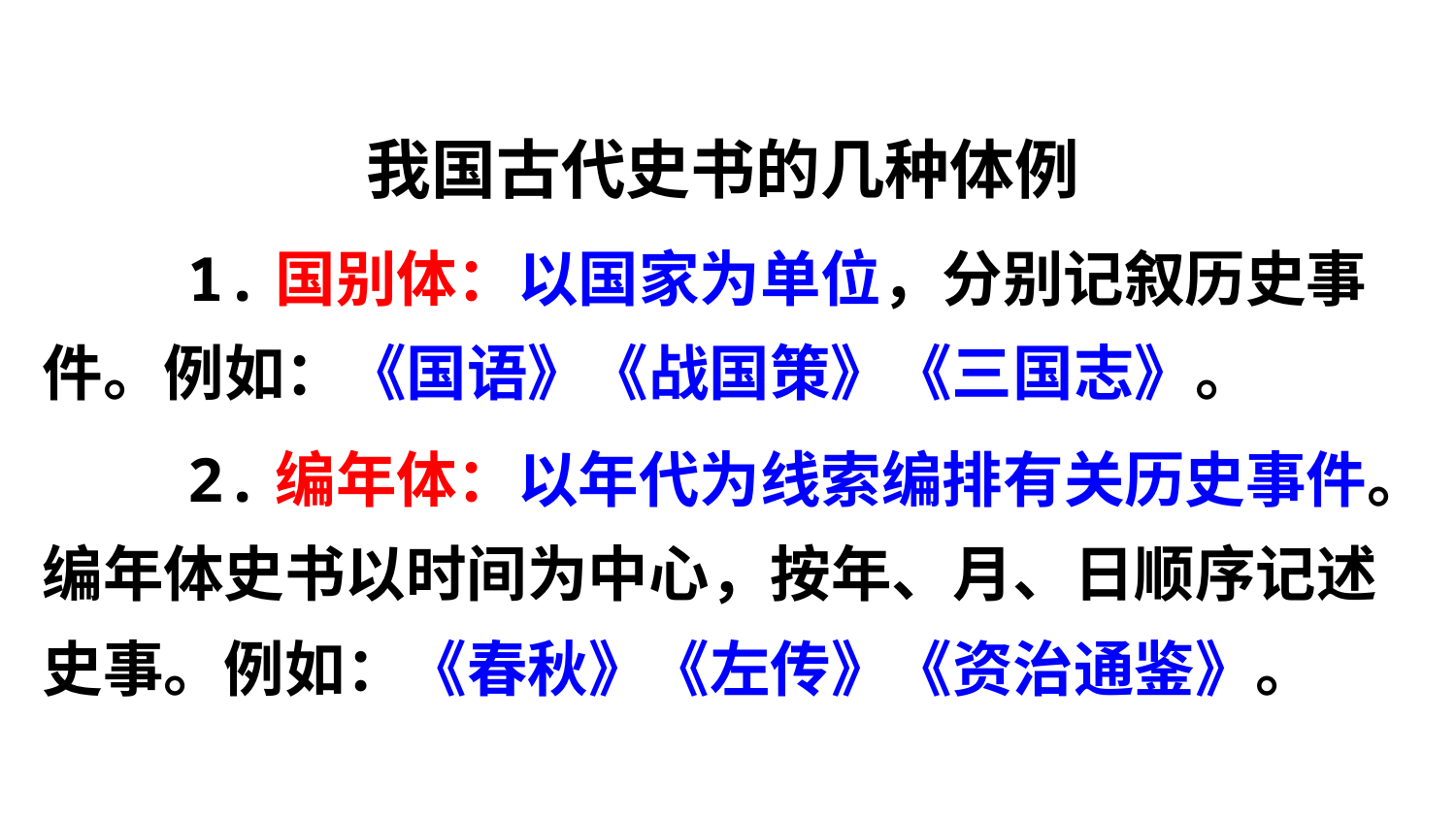

我国古代史书的几种体例
    1.国别体：以国家为单位，分别记叙历史事件。例如：《国语》《战国策》《三国志》。
    2.编年体：以年代为线索编排有关历史事件。编年体史书以时间为中心，按年、月、日顺序记述史事。例如：《春秋》《左传》《资治通鉴》。
状元成才路
状元成才路
状元成才路
状元成才路
状元成才路
状元成才路
状元成才路
状元成才路
状元成才路
状元成才路
状元成才路
状元成才路
状元成才路
状元成才路
状元成才路
状元成才路
状元成才路
状元成才路
状元成才路
状元成才路
状元成才路
状元成才路
状元成才路
状元成才路
状元成才路
状元成才路
状元成才路
状元成才路
状元成才路
状元成才路
状元成才路
状元成才路
状元成才路
状元成才路
状元成才路
状元成才路
状元成才路
状元成才路
状元成才路
状元成才路
状元成才路
状元成才路
状元成才路
状元成才路
状元成才路
状元成才路
状元成才路
状元成才路
状元成才路
状元成才路
状元成才路
状元成才路
状元成才路
状元成才路
状元成才路
状元成才路
状元成才路
状元成才路
状元成才路
状元成才路
状元成才路
状元成才路
状元成才路
状元成才路
状元成才路
状元成才路
状元成才路
状元成才路
状元成才路
状元成才路
状元成才路
状元成才路
状元成才路
状元成才路
状元成才路
状元成才路
状元成才路
状元成才路
状元成才路
状元成才路
状元成才路
状元成才路
状元成才路
状元成才路
状元成才路
状元成才路
状元成才路
状元成才路
状元成才路
状元成才路
状元成才路
状元成才路
状元成才路
状元成才路
状元成才路
状元成才路
状元成才路
状元成才路
状元成才路
状元成才路